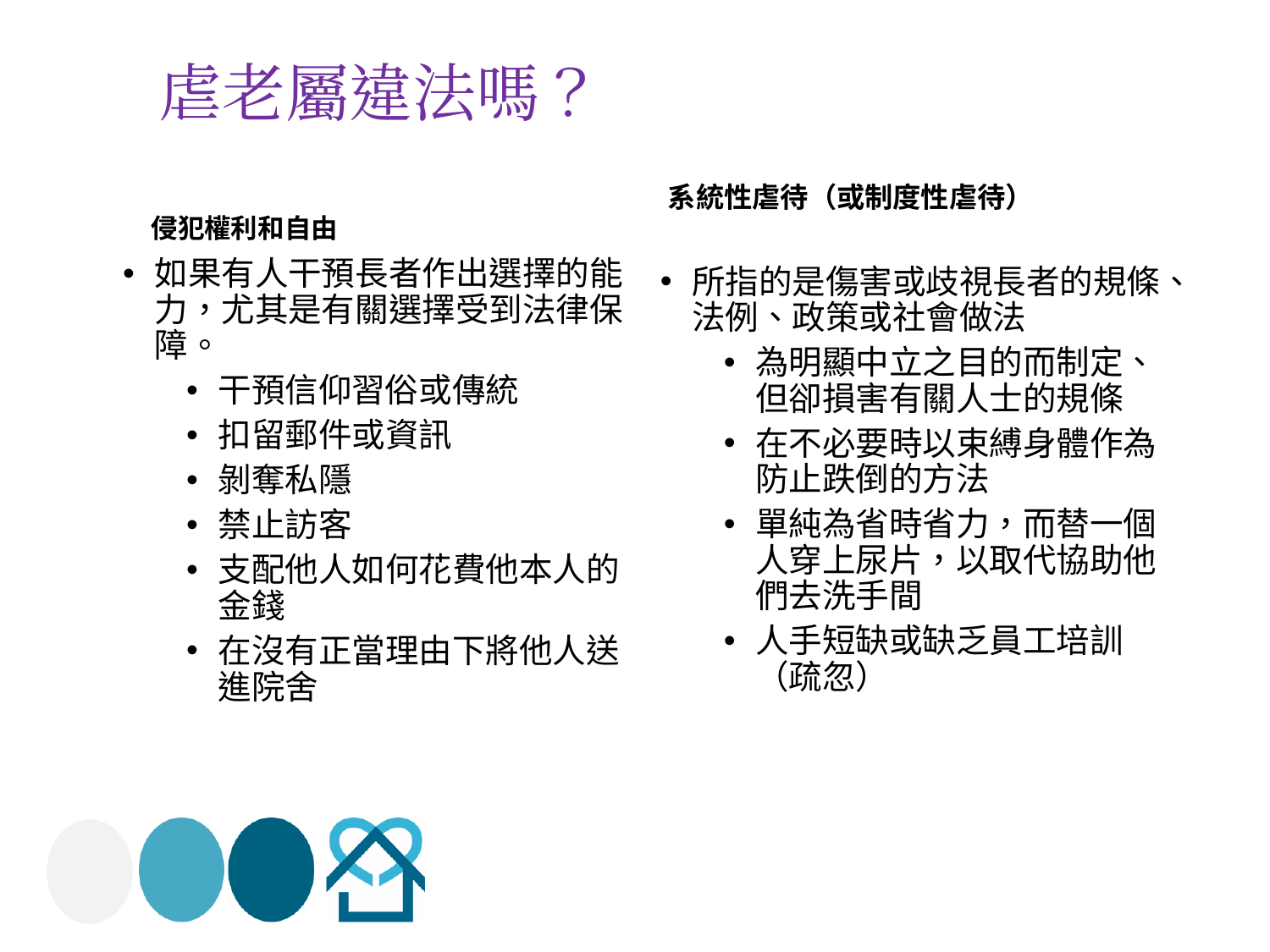

# 虐老屬違法嗎？
系統性虐待（或制度性虐待）

侵犯權利和自由

如果有人干預長者作出選擇的能力，尤其是有關選擇受到法律保障。
干預信仰習俗或傳統
扣留郵件或資訊
剝奪私隱
禁止訪客
支配他人如何花費他本人的金錢
在沒有正當理由下將他人送進院舍

所指的是傷害或歧視長者的規條、法例、政策或社會做法
為明顯中立之目的而制定、但卻損害有關人士的規條
在不必要時以束縛身體作為防止跌倒的方法
單純為省時省力，而替一個人穿上尿片，以取代協助他們去洗手間
人手短缺或缺乏員工培訓（疏忽）